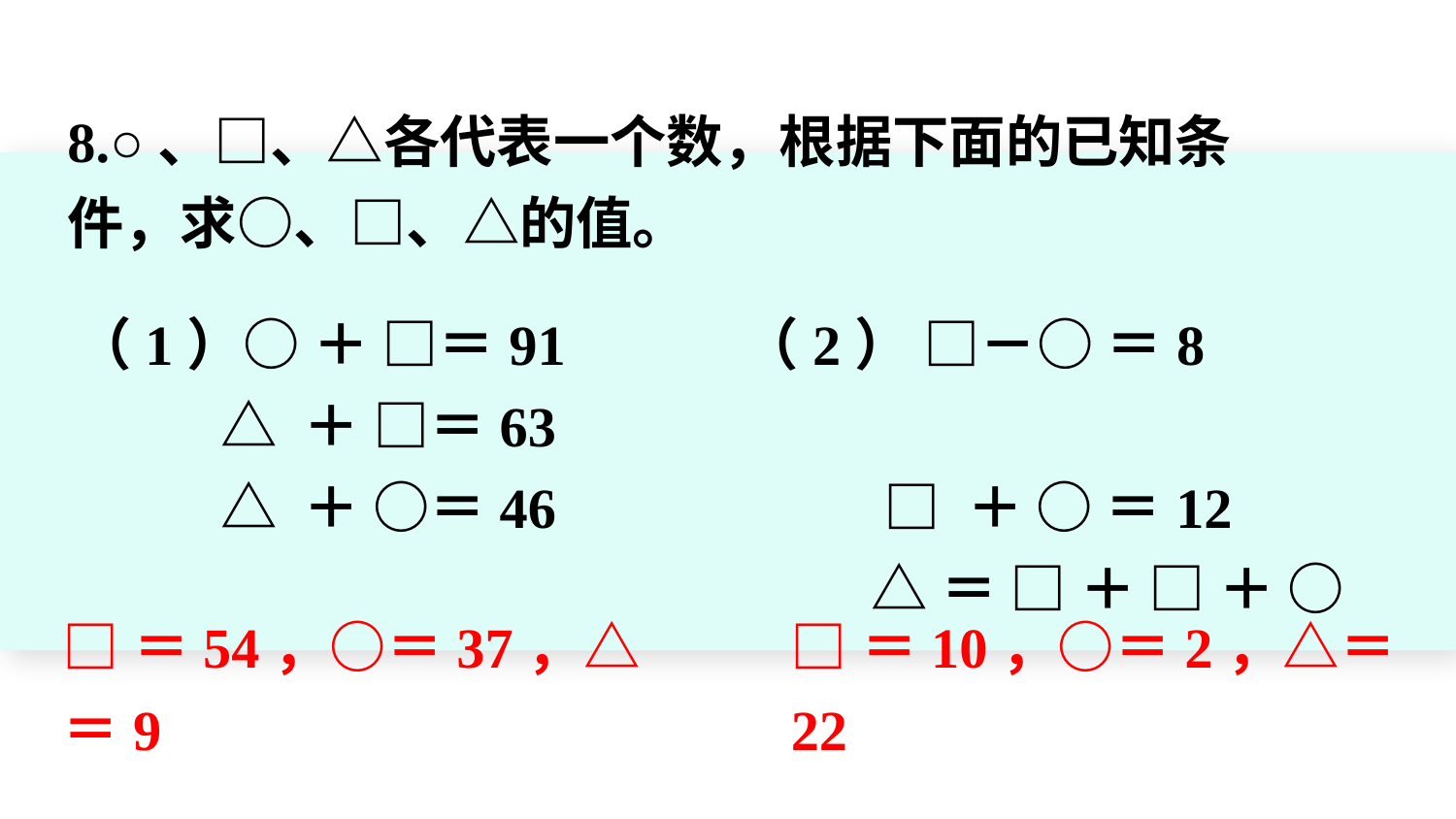

8.○、□、△各代表一个数，根据下面的已知条件，求○、□、△的值。
（1）○ ＋ □＝91
	△ ＋ □＝63
	△ ＋ ○＝46
（2） □－○ ＝8
           □ ＋ ○ ＝12
          △＝ □ ＋ □ ＋ ○
www.youyi100.com
□＝54，○＝37，△＝9
□＝10，○＝2，△＝22